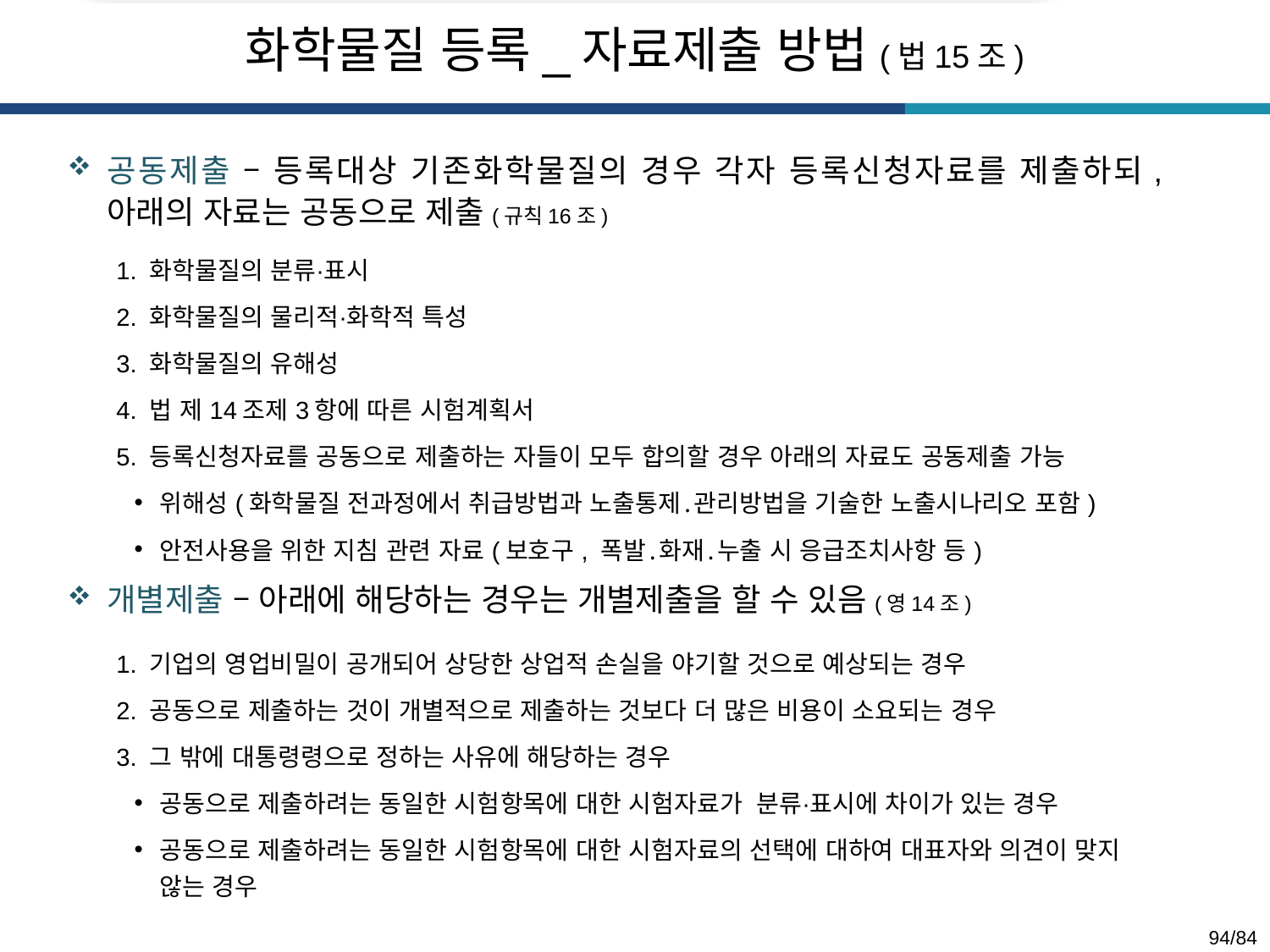

화학물질 등록_자료제출 방법(법15조)
공동제출 – 등록대상 기존화학물질의 경우 각자 등록신청자료를 제출하되, 아래의 자료는 공동으로 제출(규칙16조)
| 1. 화학물질의 분류∙표시 2. 화학물질의 물리적∙화학적 특성 3. 화학물질의 유해성 4. 법 제14조제3항에 따른 시험계획서 5. 등록신청자료를 공동으로 제출하는 자들이 모두 합의할 경우 아래의 자료도 공동제출 가능 위해성(화학물질 전과정에서 취급방법과 노출통제․관리방법을 기술한 노출시나리오 포함) 안전사용을 위한 지침 관련 자료(보호구, 폭발․화재․누출 시 응급조치사항 등) |
| --- |
개별제출 – 아래에 해당하는 경우는 개별제출을 할 수 있음(영14조)
| 1. 기업의 영업비밀이 공개되어 상당한 상업적 손실을 야기할 것으로 예상되는 경우 2. 공동으로 제출하는 것이 개별적으로 제출하는 것보다 더 많은 비용이 소요되는 경우 3. 그 밖에 대통령령으로 정하는 사유에 해당하는 경우 공동으로 제출하려는 동일한 시험항목에 대한 시험자료가 분류∙표시에 차이가 있는 경우 공동으로 제출하려는 동일한 시험항목에 대한 시험자료의 선택에 대하여 대표자와 의견이 맞지 않는 경우 |
| --- |